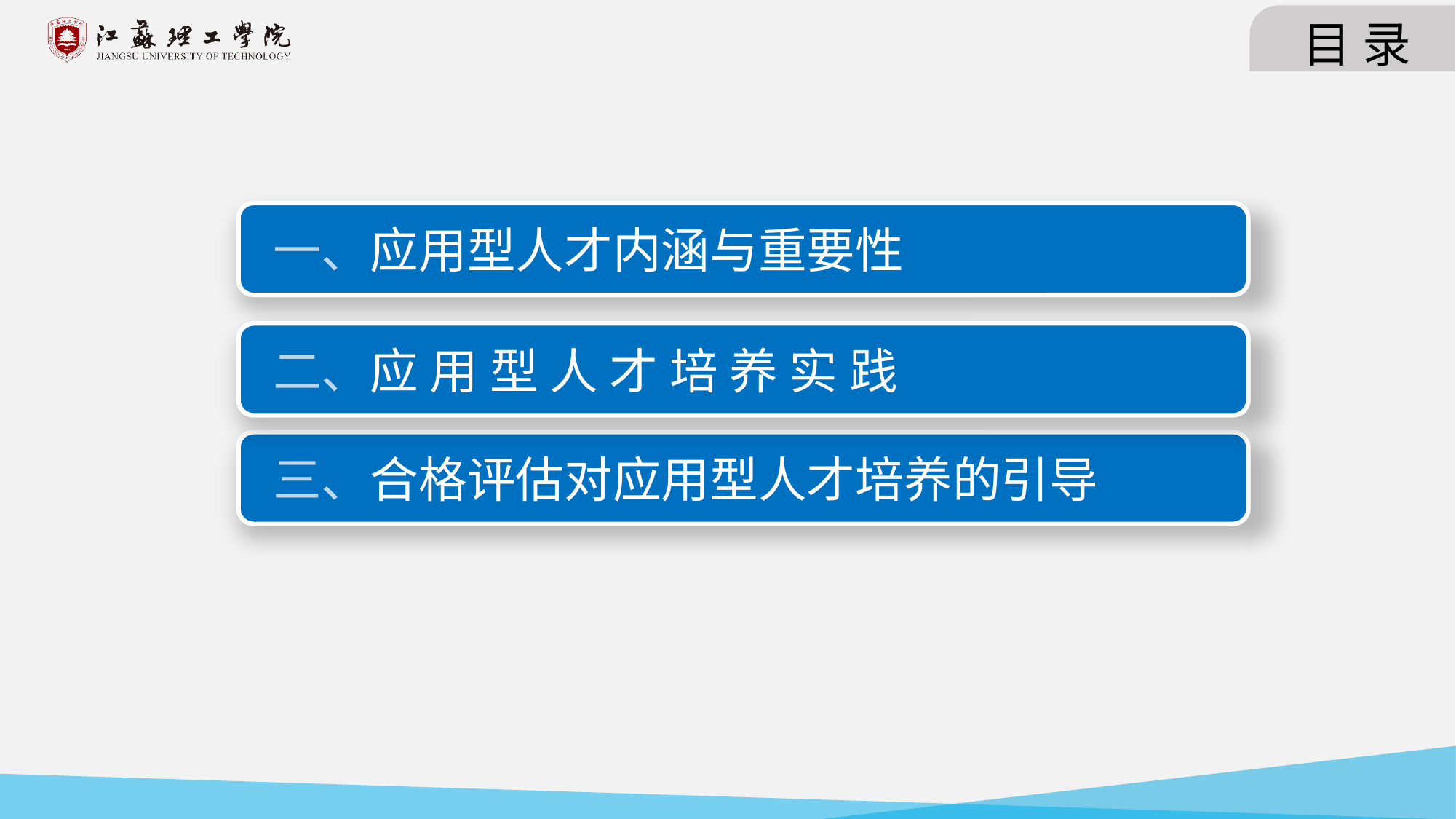

目 录
一、应用型人才内涵与重要性
二、应用型人才培养实践
三、合格评估对应用型人才培养的引导